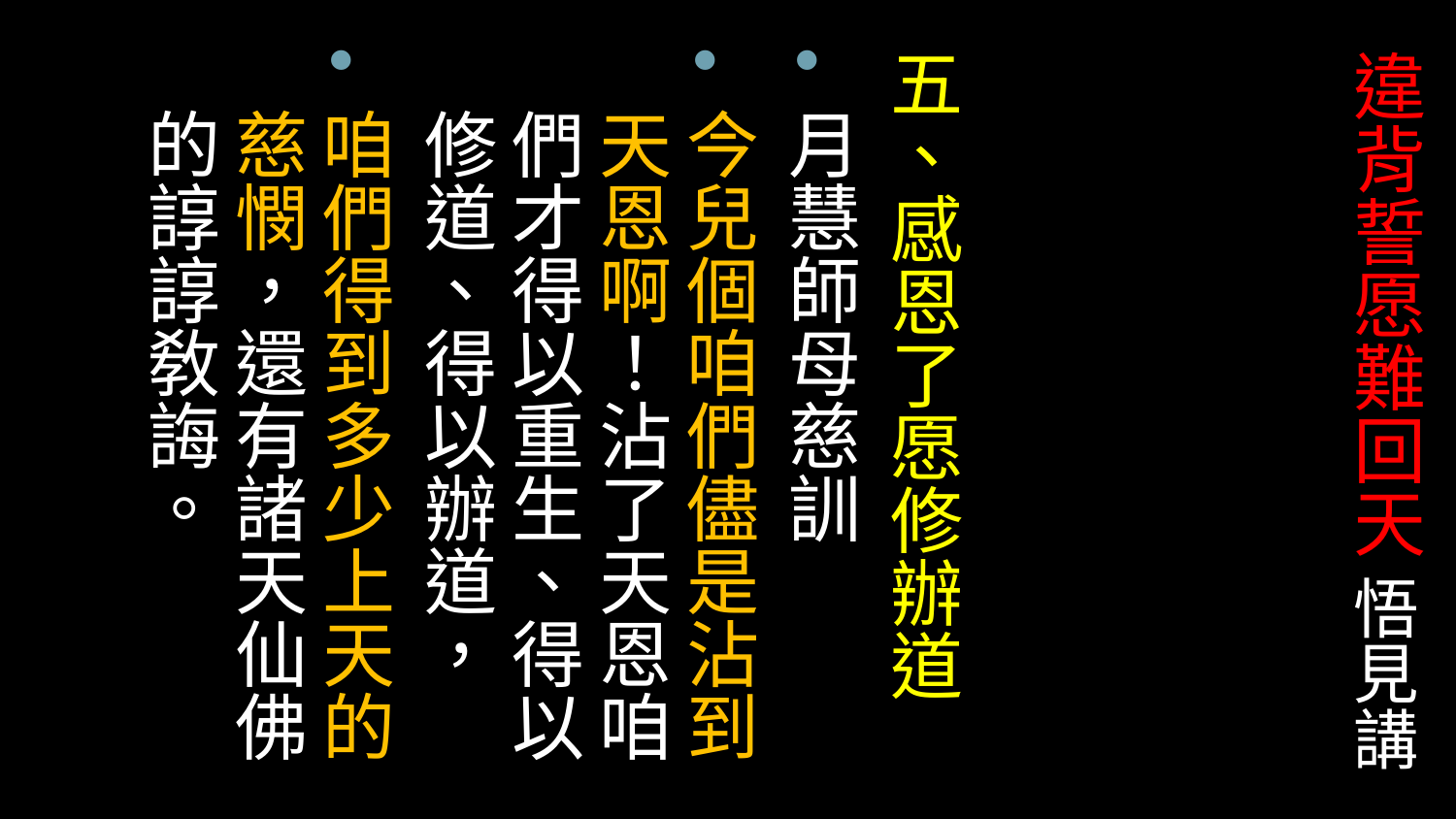

五、感恩了愿修辦道
月慧師母慈訓
今兒個咱們儘是沾到天恩啊！沾了天恩咱們才得以重生、得以修道、得以辦道，
咱們得到多少上天的慈憫，還有諸天仙佛的諄諄敎誨。

# 違背誓愿難回天 悟見講